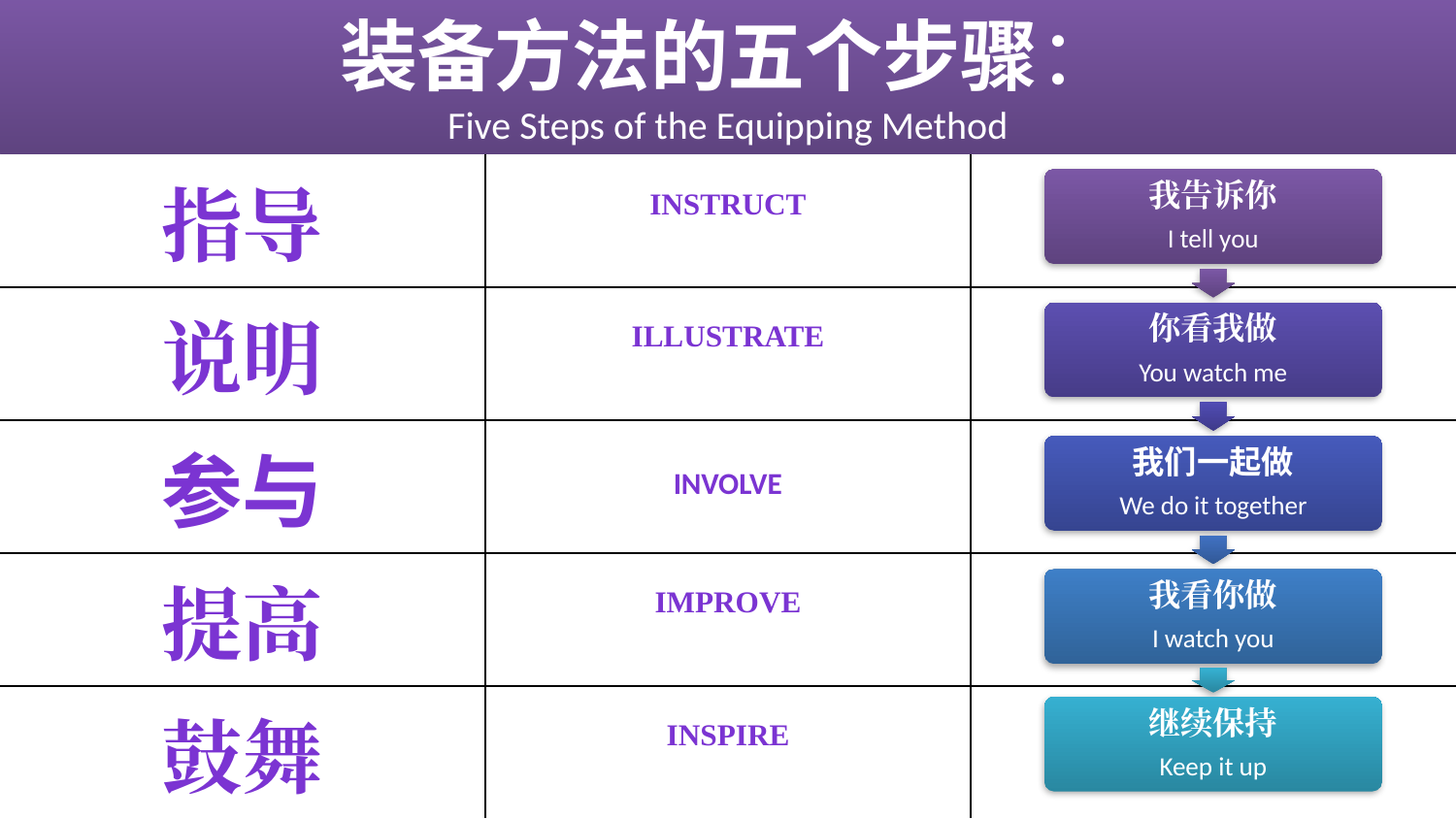

# 装备方法的五个步骤： Five Steps of the Equipping Method
我告诉你
I tell you

你看我做
You watch me

我们一起做
We do it together

我看你做
I watch you

继续保持
Keep it up
| 指导 | Instruct |  |
| --- | --- | --- |
| 说明 | Illustrate |  |
| 参与 | Involve |  |
| 提高 | Improve |  |
| 鼓舞 | Inspire |  |